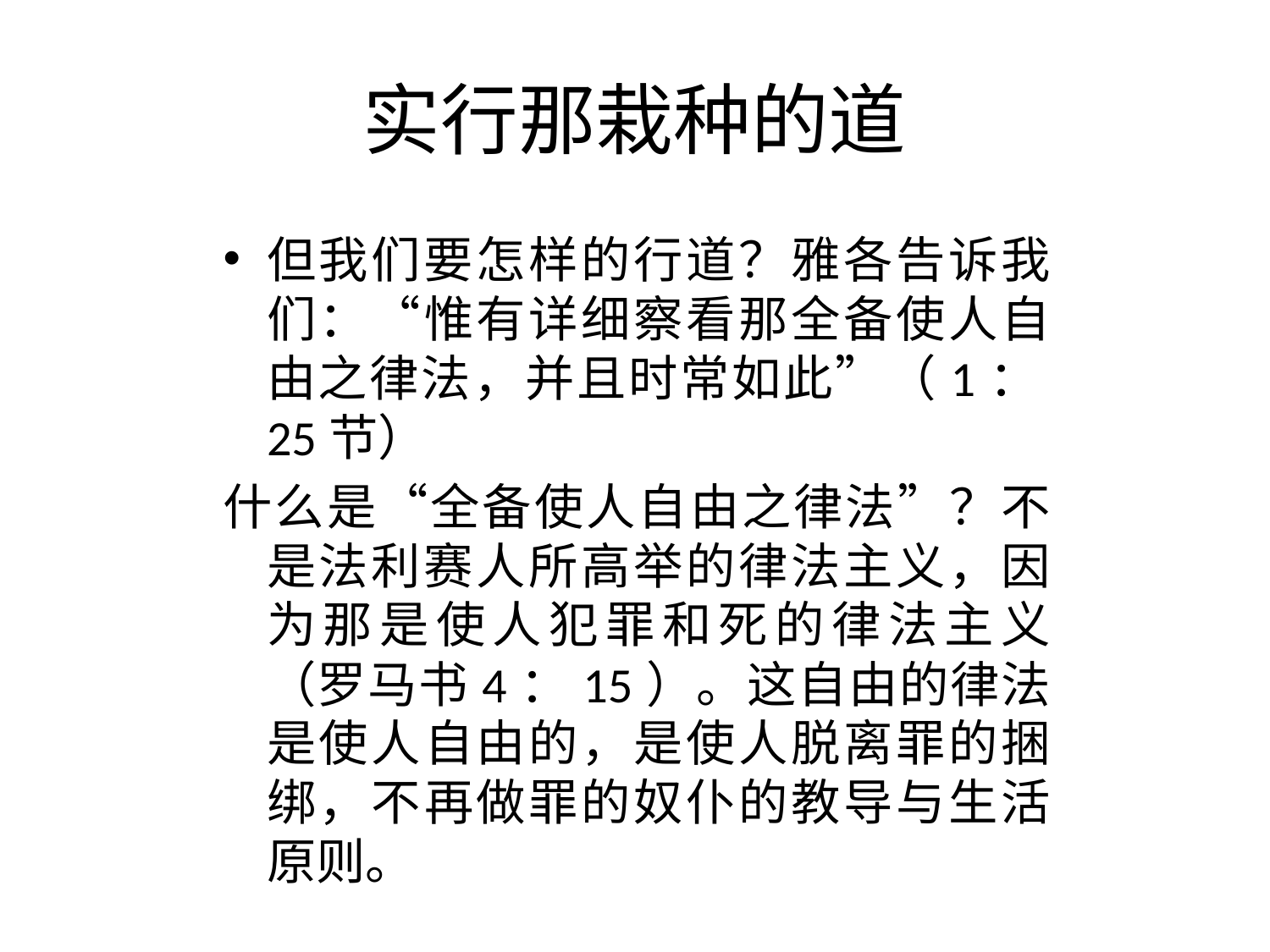

# 实行那栽种的道
但我们要怎样的行道？雅各告诉我们：“惟有详细察看那全备使人自由之律法，并且时常如此”（1：25节）
什么是“全备使人自由之律法”？不是法利赛人所高举的律法主义，因为那是使人犯罪和死的律法主义（罗马书4：15）。这自由的律法是使人自由的，是使人脱离罪的捆绑，不再做罪的奴仆的教导与生活原则。